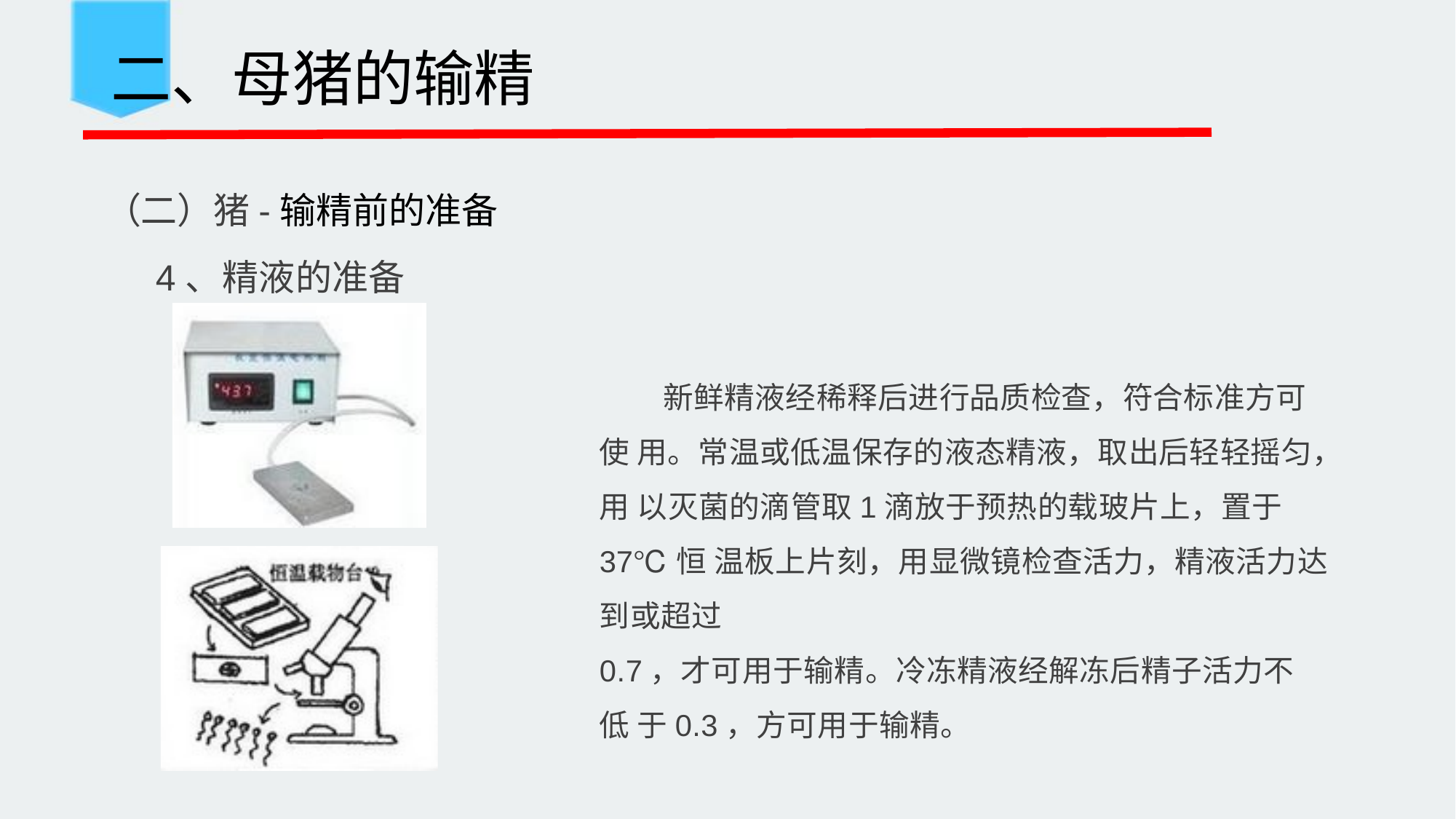

二、母猪的输精
  （二）猪-输精前的准备
       4、精液的准备

新鲜精液经稀释后进行品质检查，符合标准方可使 用。常温或低温保存的液态精液，取出后轻轻摇匀，用 以灭菌的滴管取1滴放于预热的载玻片上，置于37℃恒 温板上片刻，用显微镜检查活力，精液活力达到或超过
0.7，才可用于输精。冷冻精液经解冻后精子活力不低 于0.3，方可用于输精。